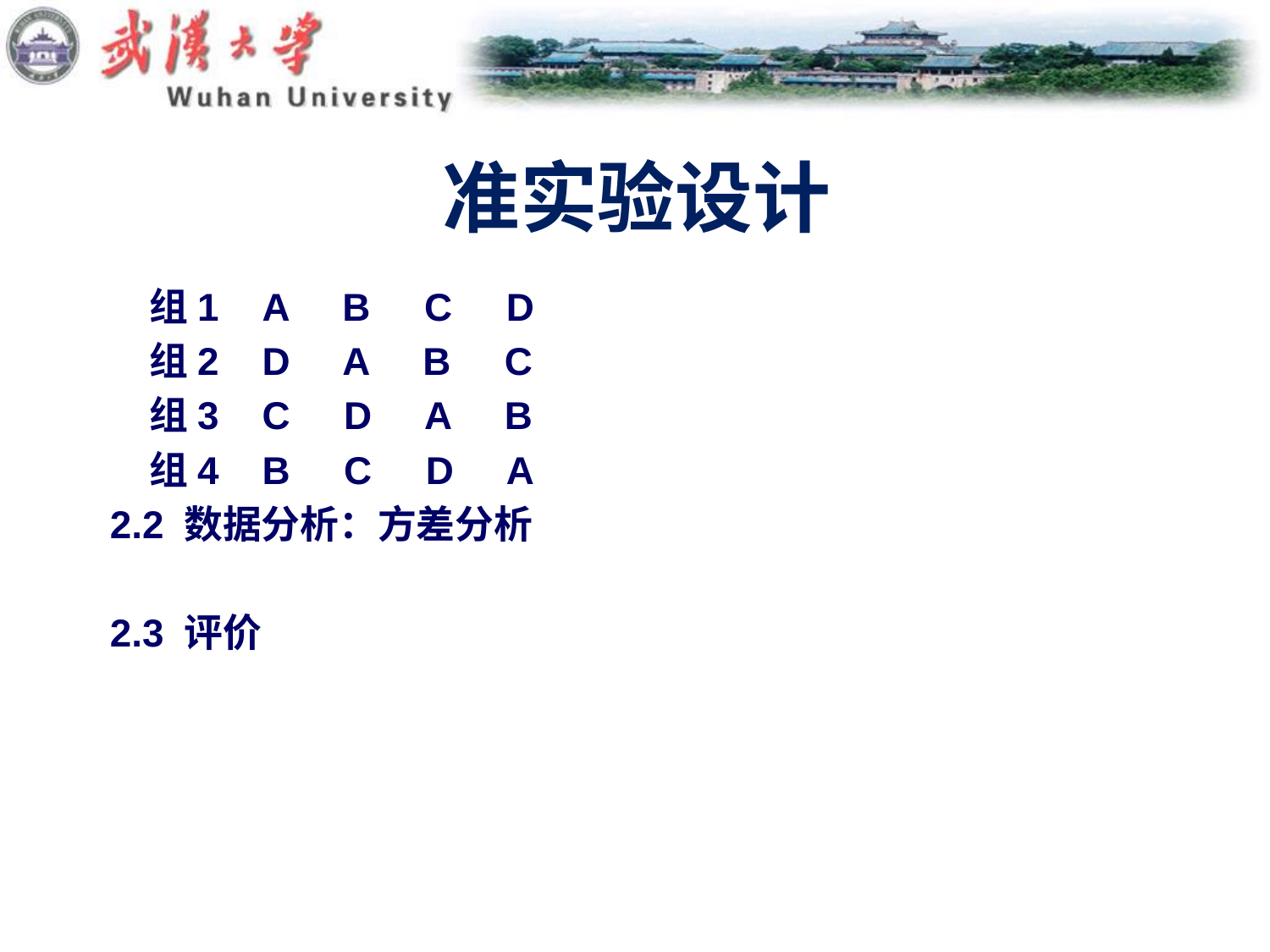

# 准实验设计
       组1    A     B     C     D
       组2    D     A     B     C
       组3    C     D     A     B
       组4    B     C     D     A
   2.2 数据分析：方差分析

   2.3 评价